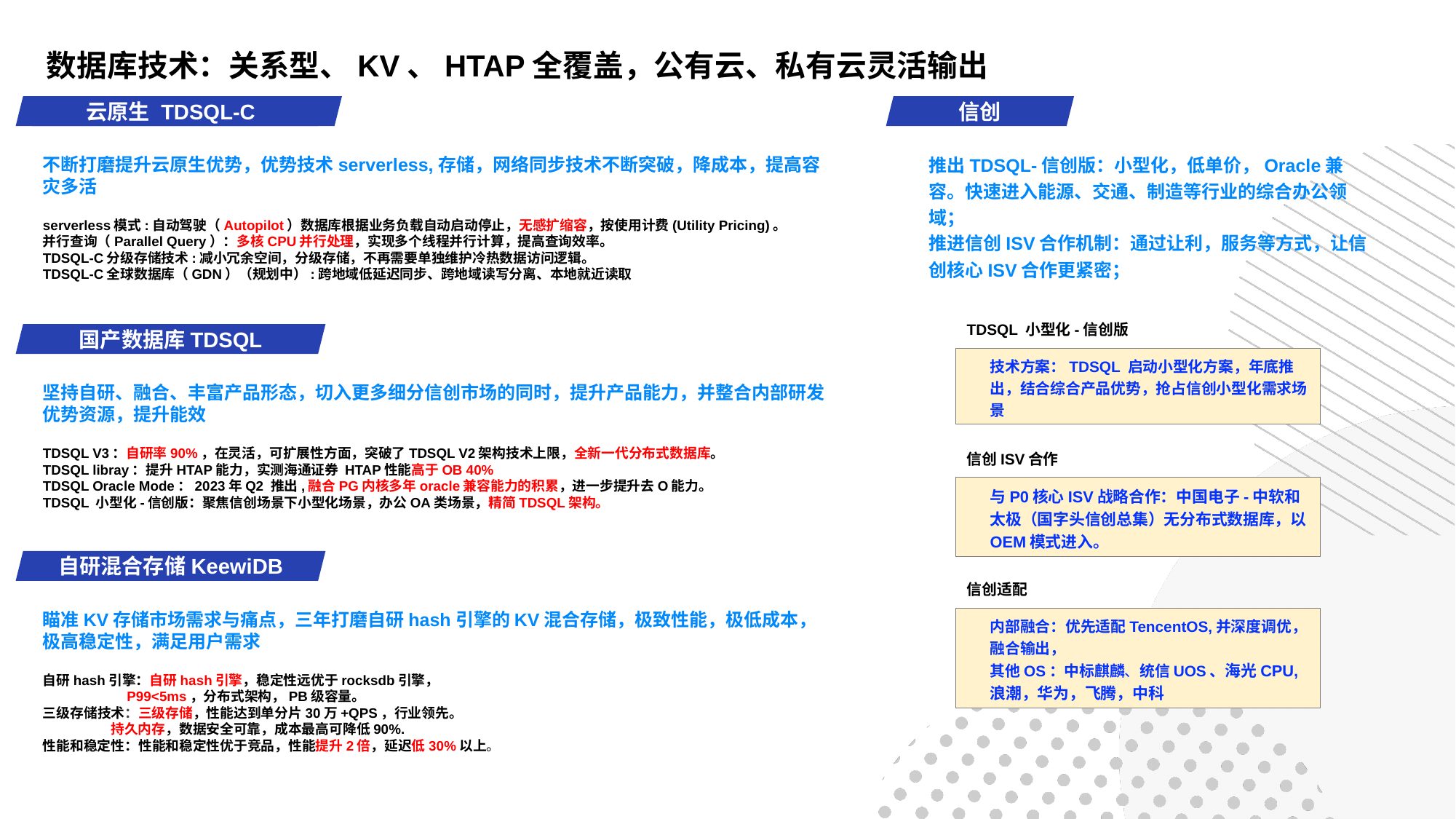

数据库技术：关系型、KV、HTAP全覆盖，公有云、私有云灵活输出
云原生 TDSQL-C
云原生 TDSQL-C
信创

不断打磨提升云原生优势，优势技术serverless,存储，网络同步技术不断突破，降成本，提高容灾多活

serverless模式:自动驾驶（Autopilot）数据库根据业务负载自动启动停止，无感扩缩容，按使用计费(Utility Pricing)。
并行查询（Parallel Query）：多核CPU并行处理，实现多个线程并行计算，提高查询效率。
TDSQL-C分级存储技术:减小冗余空间，分级存储，不再需要单独维护冷热数据访问逻辑。
TDSQL-C全球数据库（GDN）（规划中）:跨地域低延迟同步、跨地域读写分离、本地就近读取

推出TDSQL-信创版：小型化，低单价，Oracle兼容。快速进入能源、交通、制造等行业的综合办公领域；
推进信创ISV合作机制：通过让利，服务等方式，让信创核心ISV合作更紧密；

TDSQL 小型化-信创版

国产数据库TDSQL
技术方案：TDSQL 启动小型化方案，年底推出，结合综合产品优势，抢占信创小型化需求场景

坚持自研、融合、丰富产品形态，切入更多细分信创市场的同时，提升产品能力，并整合内部研发优势资源，提升能效

TDSQL V3：自研率90%，在灵活，可扩展性方面，突破了TDSQL V2架构技术上限，全新一代分布式数据库。
TDSQL libray：提升HTAP能力，实测海通证券 HTAP性能高于OB 40%
TDSQL Oracle Mode：2023年Q2 推出,融合PG内核多年oracle兼容能力的积累，进一步提升去O能力。
TDSQL 小型化-信创版：聚焦信创场景下小型化场景，办公OA类场景，精简TDSQL架构。

信创ISV合作

与P0核心ISV战略合作：中国电子-中软和太极（国字头信创总集）无分布式数据库，以OEM模式进入。
自研混合存储KeewiDB
信创适配

瞄准KV存储市场需求与痛点，三年打磨自研hash引擎的KV混合存储，极致性能，极低成本，极高稳定性，满足用户需求

自研hash引擎：自研hash引擎，稳定性远优于rocksdb引擎，
                      P99<5ms，分布式架构，PB级容量。
三级存储技术：三级存储，性能达到单分片30万+QPS，行业领先。
                     持久内存，数据安全可靠，成本最高可降低90%.
性能和稳定性：性能和稳定性优于竞品，性能提升2倍，延迟低30%以上。

内部融合：优先适配TencentOS,并深度调优，融合输出，
其他OS：中标麒麟、统信UOS、海光CPU,浪潮，华为，飞腾，中科